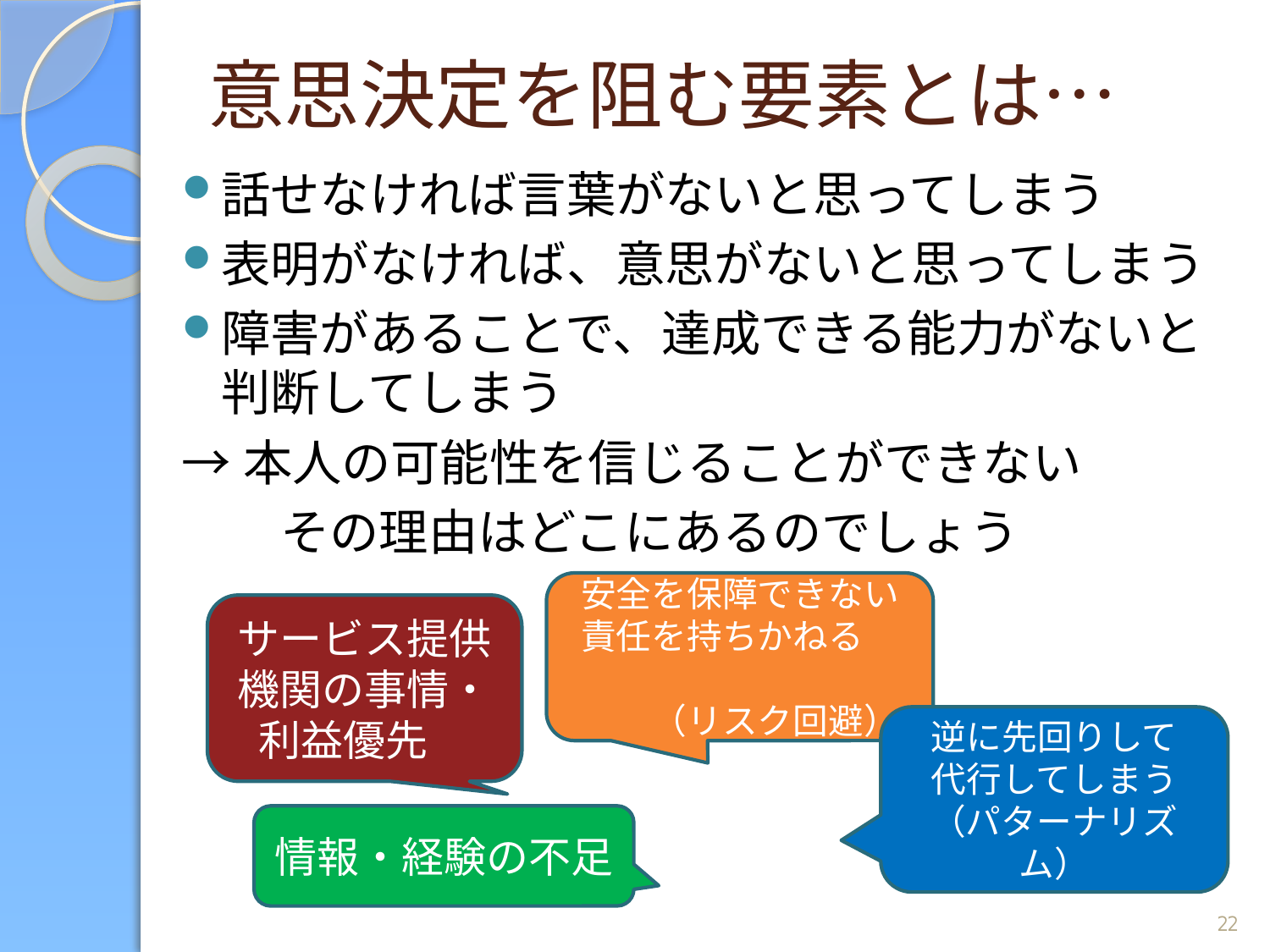

# 意思決定を阻む要素とは…

話せなければ言葉がないと思ってしまう
表明がなければ、意思がないと思ってしまう
障害があることで、達成できる能力がないと判断してしまう
→本人の可能性を信じることができない
　　その理由はどこにあるのでしょう

安全を保障できない
責任を持ちかねる
　　（リスク回避）
サービス提供機関の事情・利益優先
逆に先回りして
代行してしまう
（パターナリズム）
情報・経験の不足
22